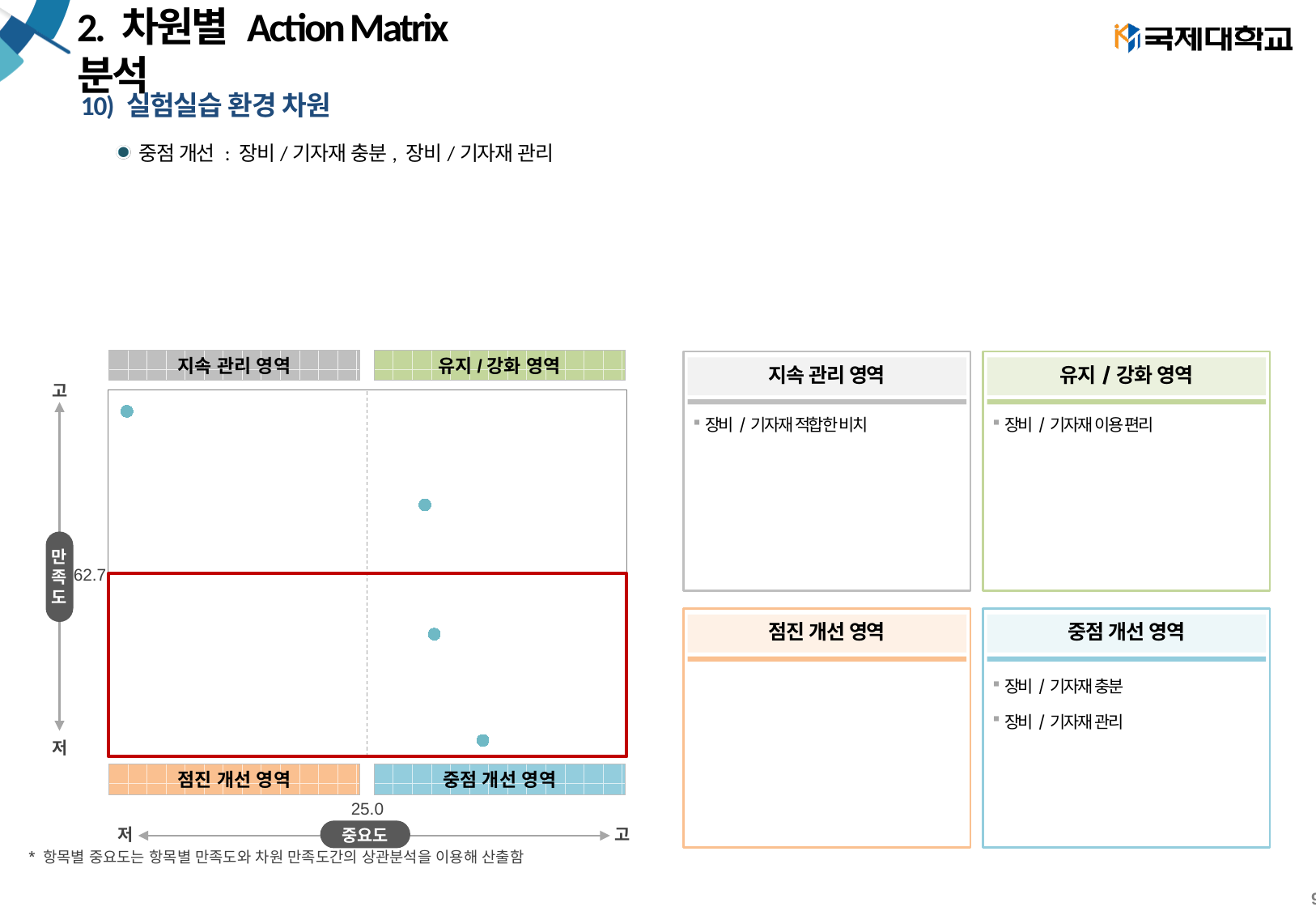

# 2. 차원별 Action Matrix 분석
10) 실험실습 환경 차원
중점 개선 : 장비/기자재 충분, 장비/기자재 관리

### Chart

| Category | Y축 |
|---|---|
지속 관리 영역
유지/강화 영역

지속 관리 영역

유지/강화 영역

고
만
족
도
저
장비/기자재 적합한 비치
장비/기자재 이용 편리

62.7

점진 개선 영역

중점 개선 영역

장비/기자재 충분
장비/기자재 관리
점진 개선 영역
중점 개선 영역
25.0
중요도
저
고
* 항목별 중요도는 항목별 만족도와 차원 만족도간의 상관분석을 이용해 산출함